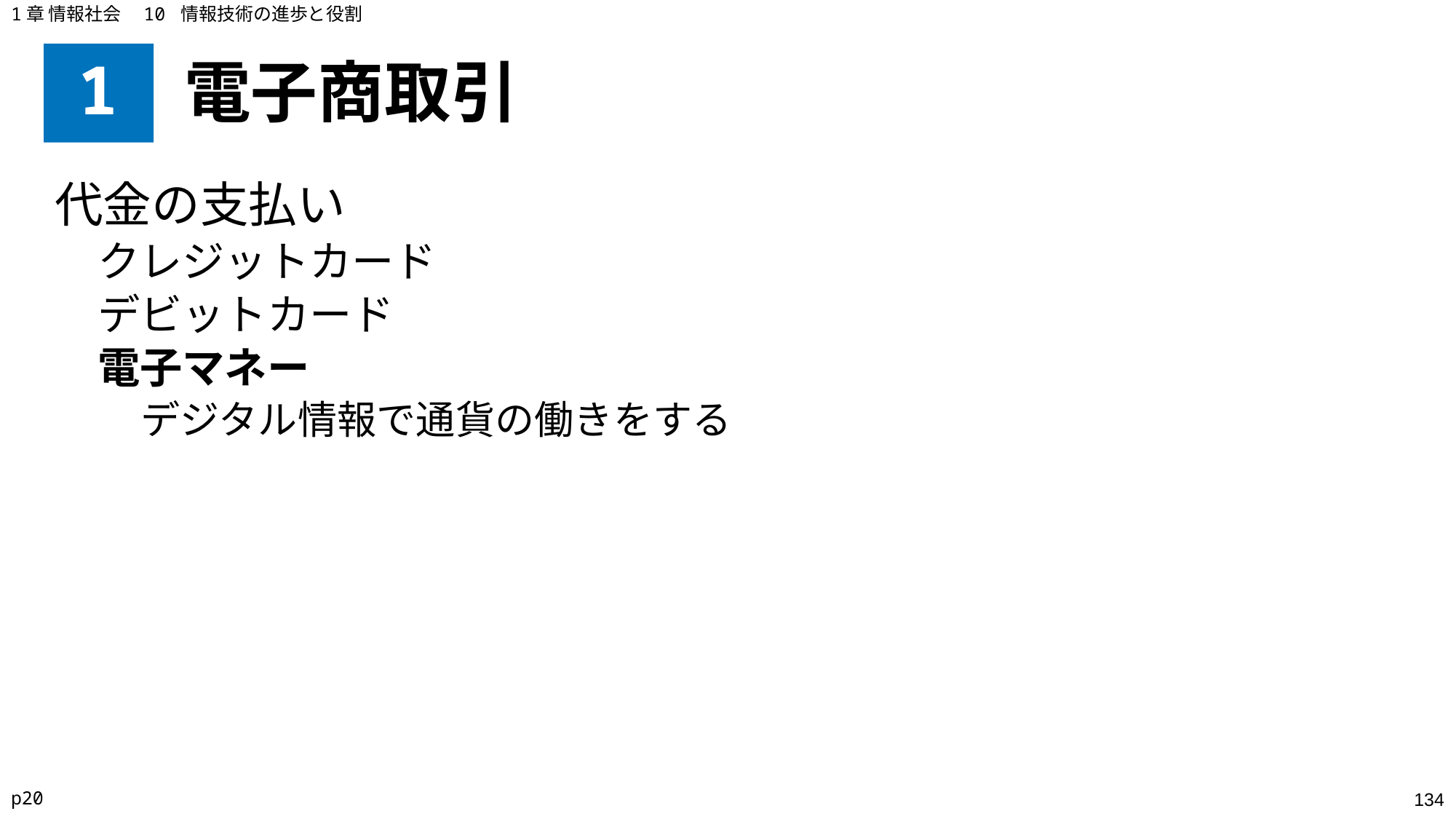

1章 情報社会　10 情報技術の進歩と役割

# 1
電子商取引
代金の支払い
クレジットカード
デビットカード
電子マネー
デジタル情報で通貨の働きをする
p20
134